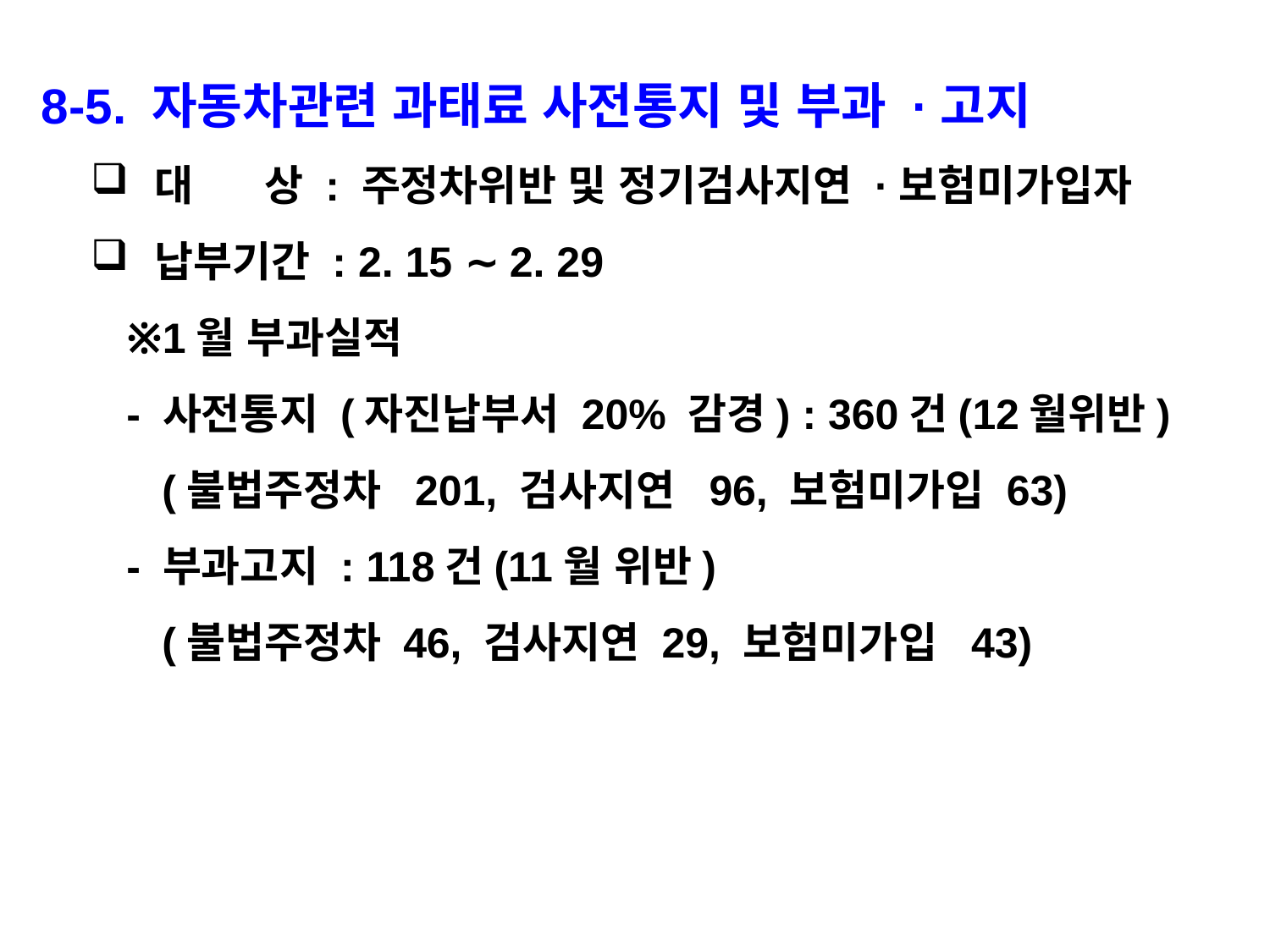

8-5. 자동차관련 과태료 사전통지 및 부과 ·고지
대      상 : 주정차위반 및 정기검사지연 ·보험미가입자
납부기간 : 2. 15 ∼ 2. 29
   ※1월 부과실적
   - 사전통지 (자진납부서 20% 감경) : 360건(12월위반)
      (불법주정차  201, 검사지연  96, 보험미가입 63)
   - 부과고지 : 118건(11월 위반)
      (불법주정차 46, 검사지연 29, 보험미가입  43)